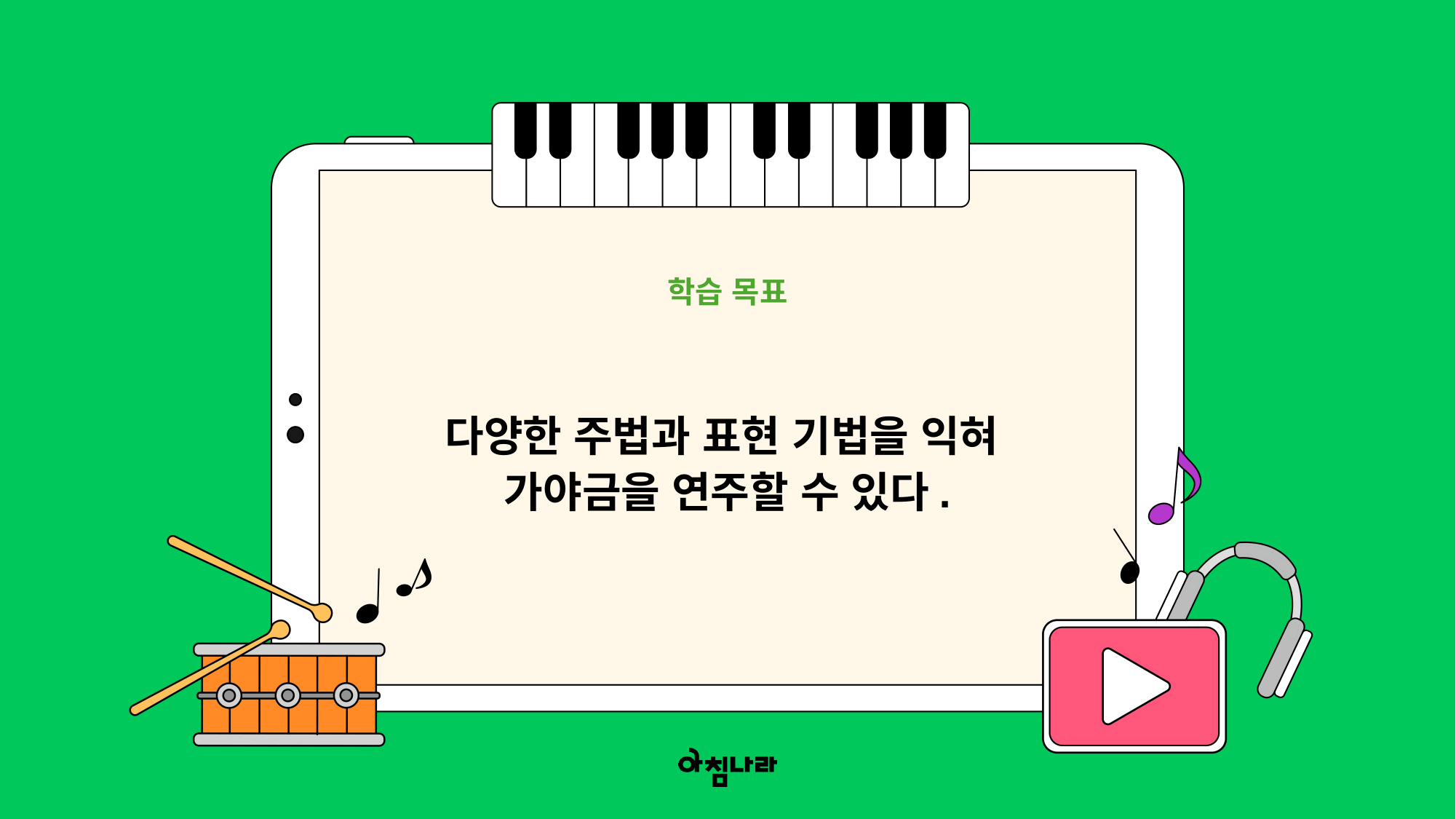

학습 목표
다양한 주법과 표현 기법을 익혀
가야금을 연주할 수 있다.